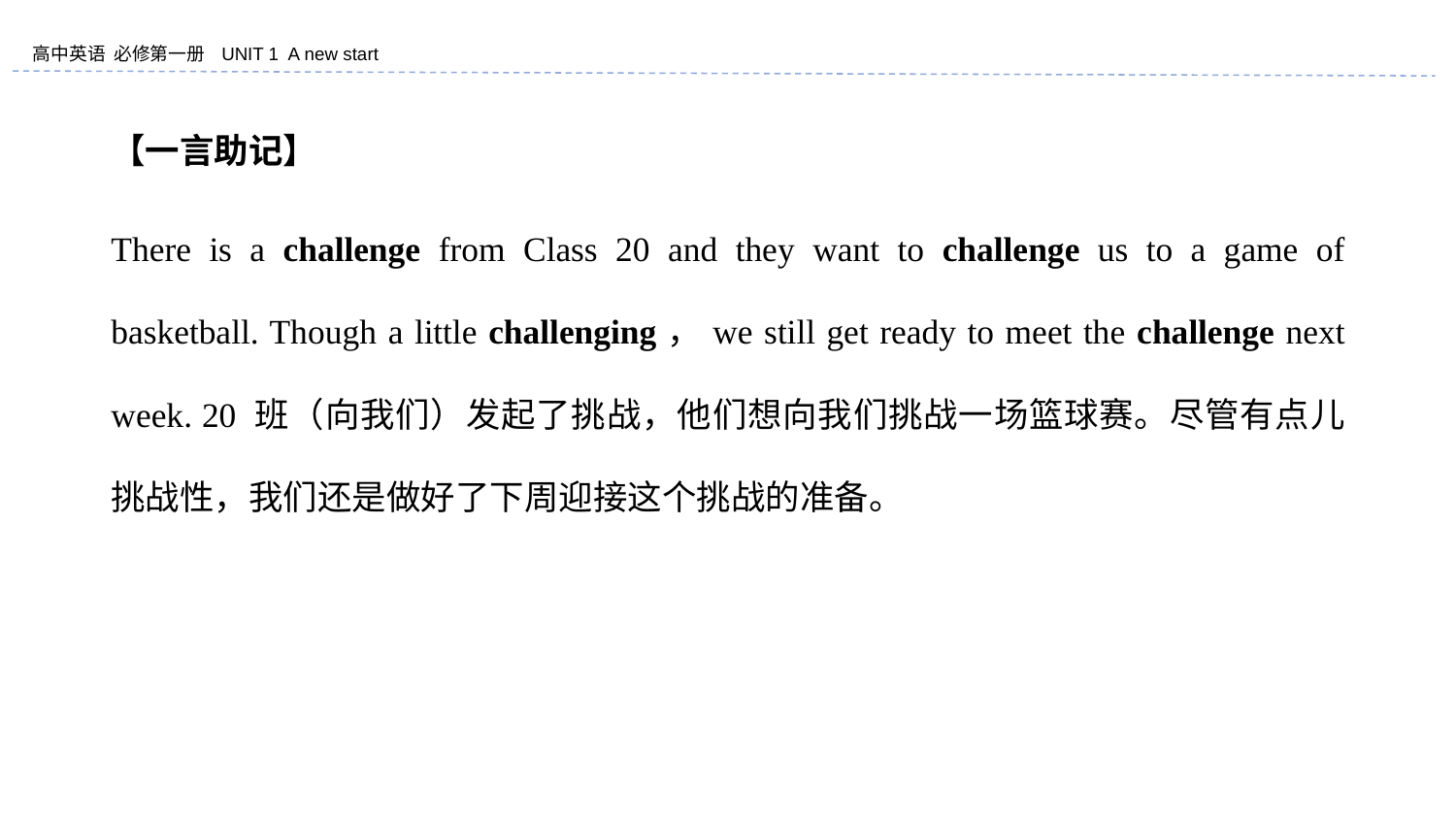

【一言助记】
There is a challenge from Class 20 and they want to challenge us to a game of basketball. Though a little challenging，we still get ready to meet the challenge next week. 20 班（向我们）发起了挑战，他们想向我们挑战一场篮球赛。尽管有点儿挑战性，我们还是做好了下周迎接这个挑战的准备。